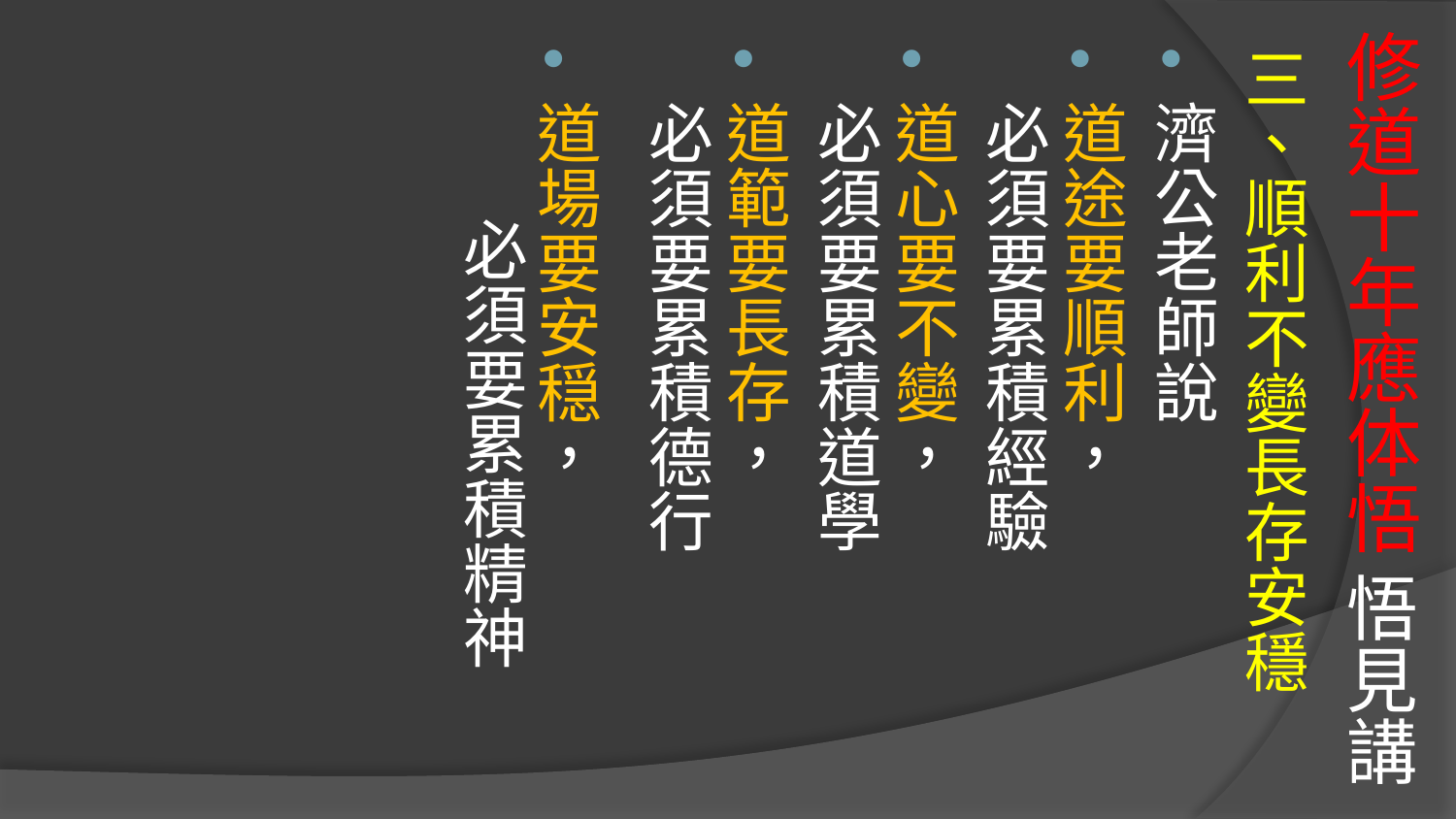

# 修道十年應体悟 悟見講
三、順利不變長存安穩
濟公老師說
道途要順利，                必須要累積經驗
道心要不變，                  必須要累積道學
道範要長存，                  必須要累積德行
道場要安穏，                            必須要累積精神